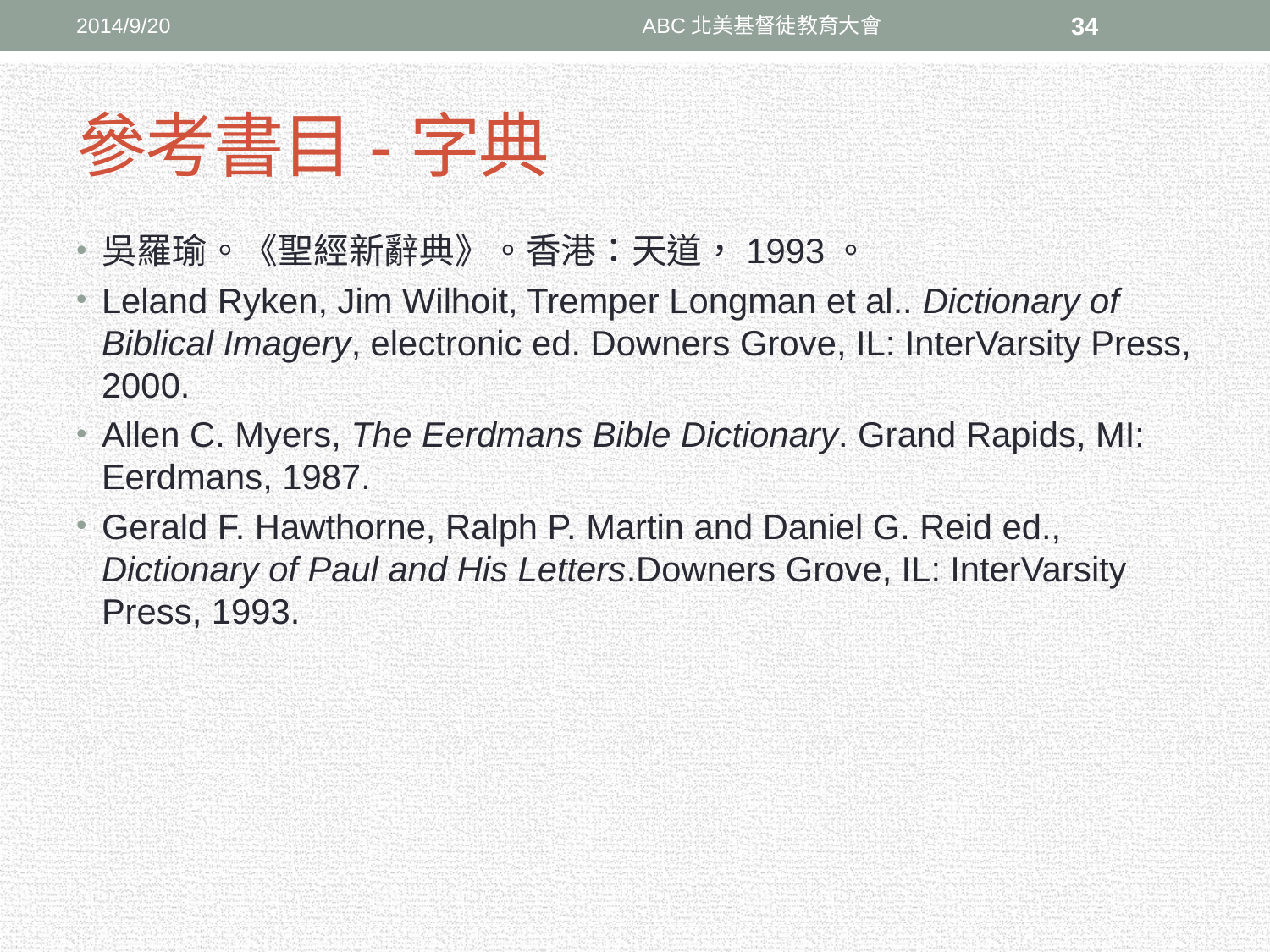

2014/9/20
ABC北美基督徒教育大會
34
# 參考書目-字典
吳羅瑜。《聖經新辭典》。香港：天道，1993。
Leland Ryken, Jim Wilhoit, Tremper Longman et al.. Dictionary of Biblical Imagery, electronic ed. Downers Grove, IL: InterVarsity Press, 2000.
Allen C. Myers, The Eerdmans Bible Dictionary. Grand Rapids, MI: Eerdmans, 1987.
Gerald F. Hawthorne, Ralph P. Martin and Daniel G. Reid ed., Dictionary of Paul and His Letters.Downers Grove, IL: InterVarsity Press, 1993.